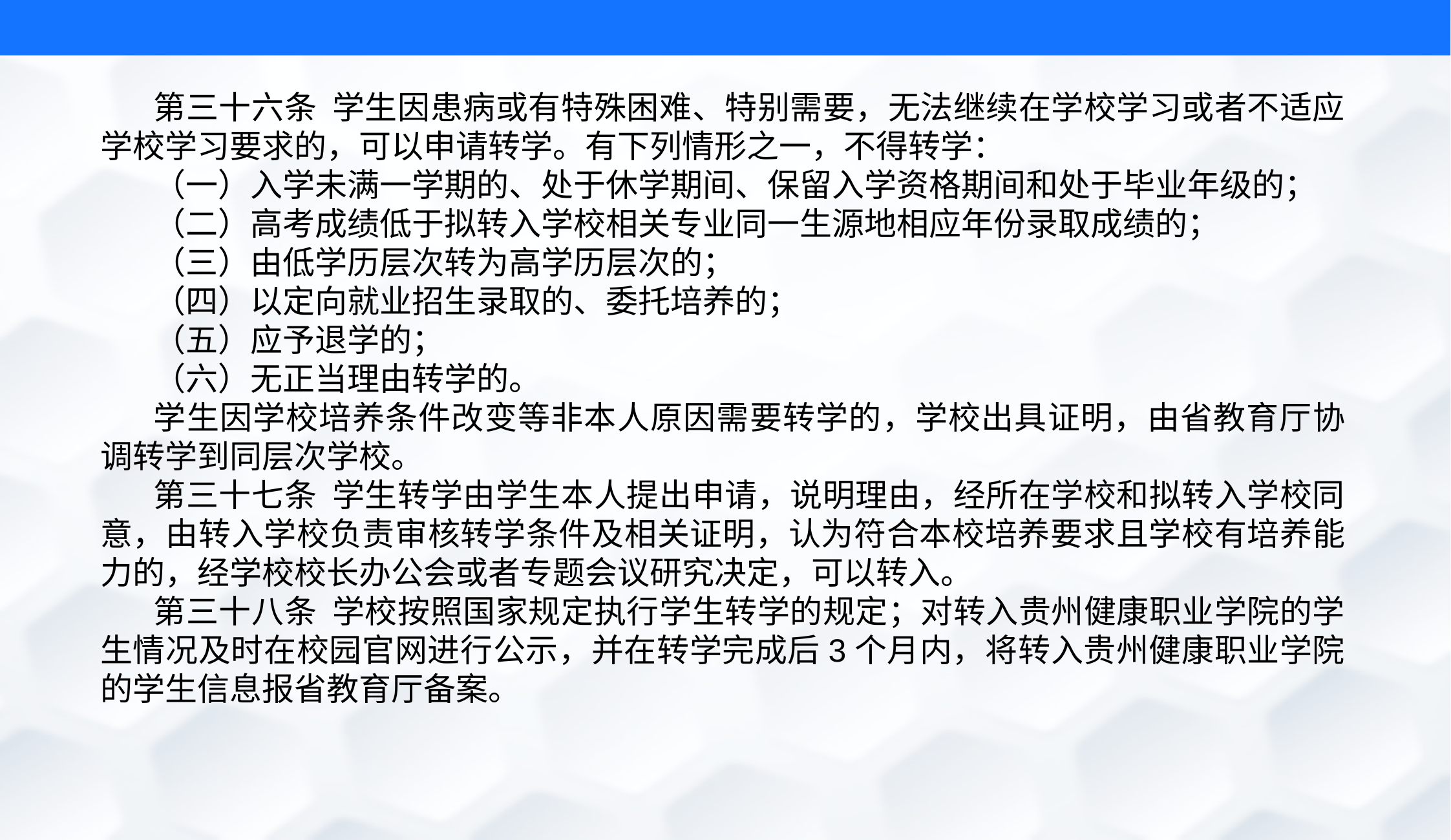

第三十六条  学生因患病或有特殊困难、特别需要，无法继续在学校学习或者不适应学校学习要求的，可以申请转学。有下列情形之一，不得转学：
（一）入学未满一学期的、处于休学期间、保留入学资格期间和处于毕业年级的；
（二）高考成绩低于拟转入学校相关专业同一生源地相应年份录取成绩的；
（三）由低学历层次转为高学历层次的；
（四）以定向就业招生录取的、委托培养的；
（五）应予退学的；
（六）无正当理由转学的。
学生因学校培养条件改变等非本人原因需要转学的，学校出具证明，由省教育厅协调转学到同层次学校。
第三十七条  学生转学由学生本人提出申请，说明理由，经所在学校和拟转入学校同意，由转入学校负责审核转学条件及相关证明，认为符合本校培养要求且学校有培养能力的，经学校校长办公会或者专题会议研究决定，可以转入。
第三十八条  学校按照国家规定执行学生转学的规定；对转入贵州健康职业学院的学生情况及时在校园官网进行公示，并在转学完成后3个月内，将转入贵州健康职业学院的学生信息报省教育厅备案。